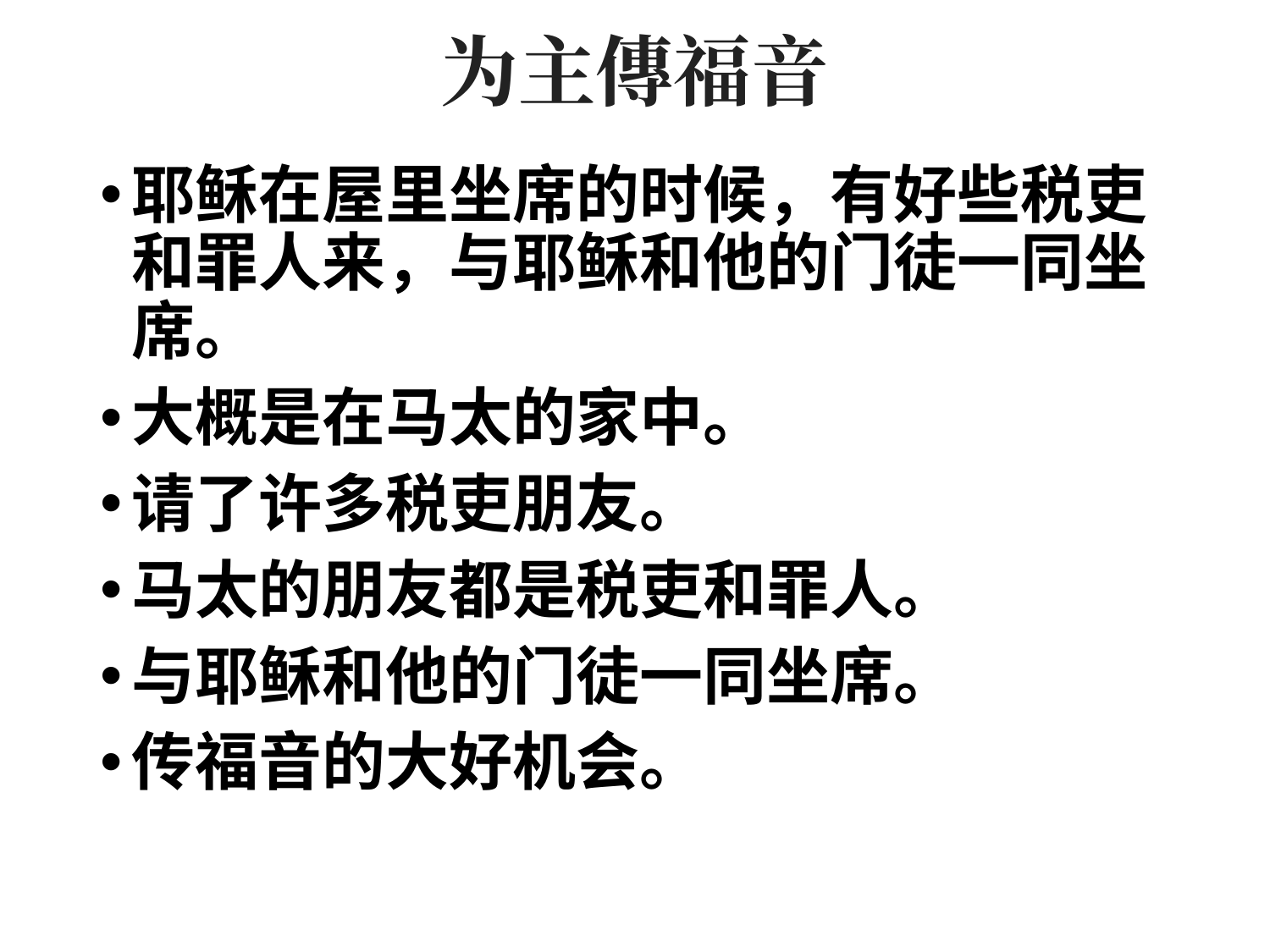

# 为主傳福音
耶稣在屋里坐席的时候，有好些税吏和罪人来，与耶稣和他的门徒一同坐席。
大概是在马太的家中。
请了许多税吏朋友。
马太的朋友都是税吏和罪人。
与耶稣和他的门徒一同坐席。
传福音的大好机会。